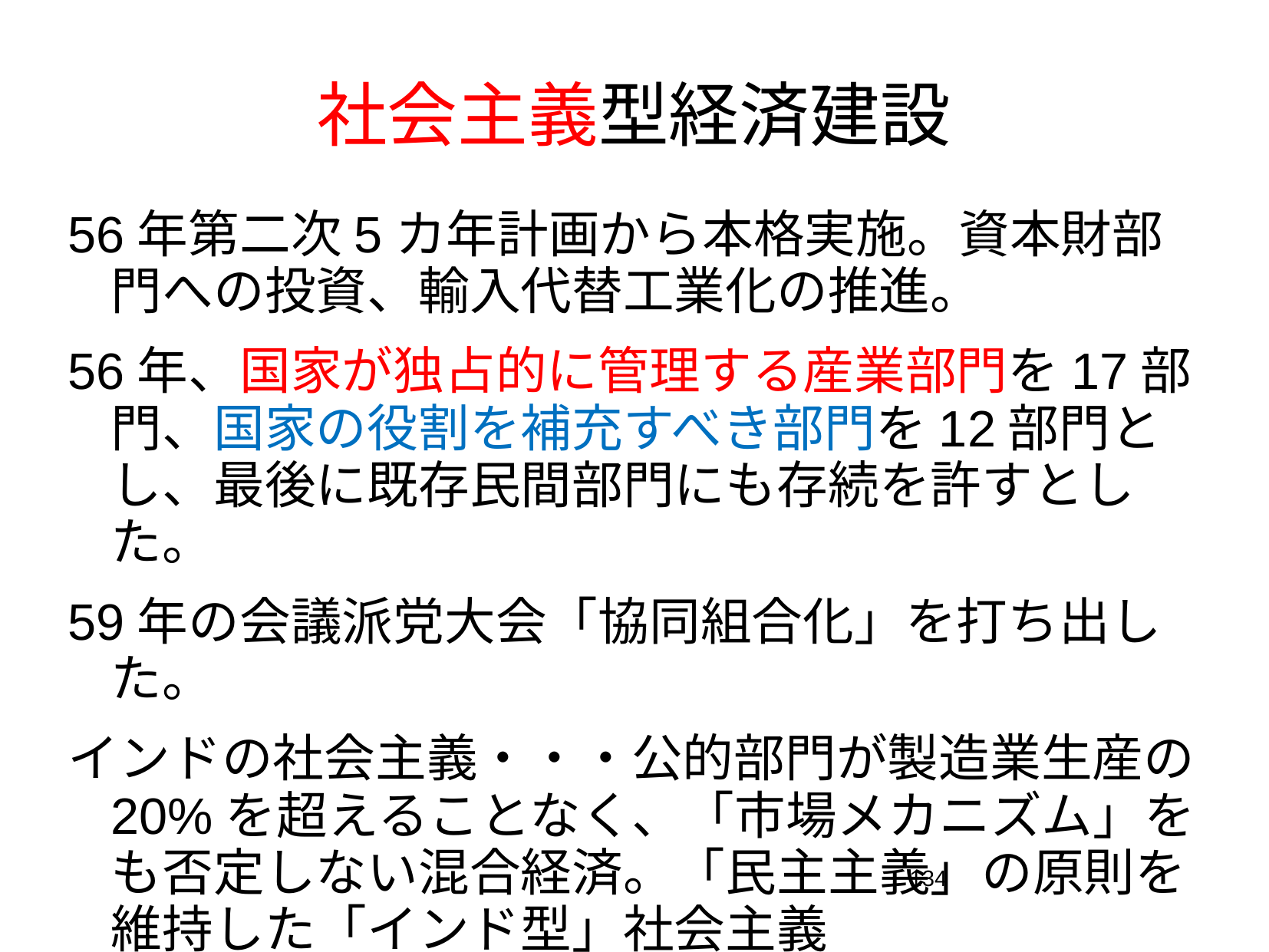

# 社会主義型経済建設
56年第二次5カ年計画から本格実施。資本財部門への投資、輸入代替工業化の推進。
56年、国家が独占的に管理する産業部門を17部門、国家の役割を補充すべき部門を12部門とし、最後に既存民間部門にも存続を許すとした。
59年の会議派党大会「協同組合化」を打ち出した。
インドの社会主義・・・公的部門が製造業生産の20%を超えることなく、「市場メカニズム」をも否定しない混合経済。「民主主義」の原則を維持した「インド型」社会主義
134